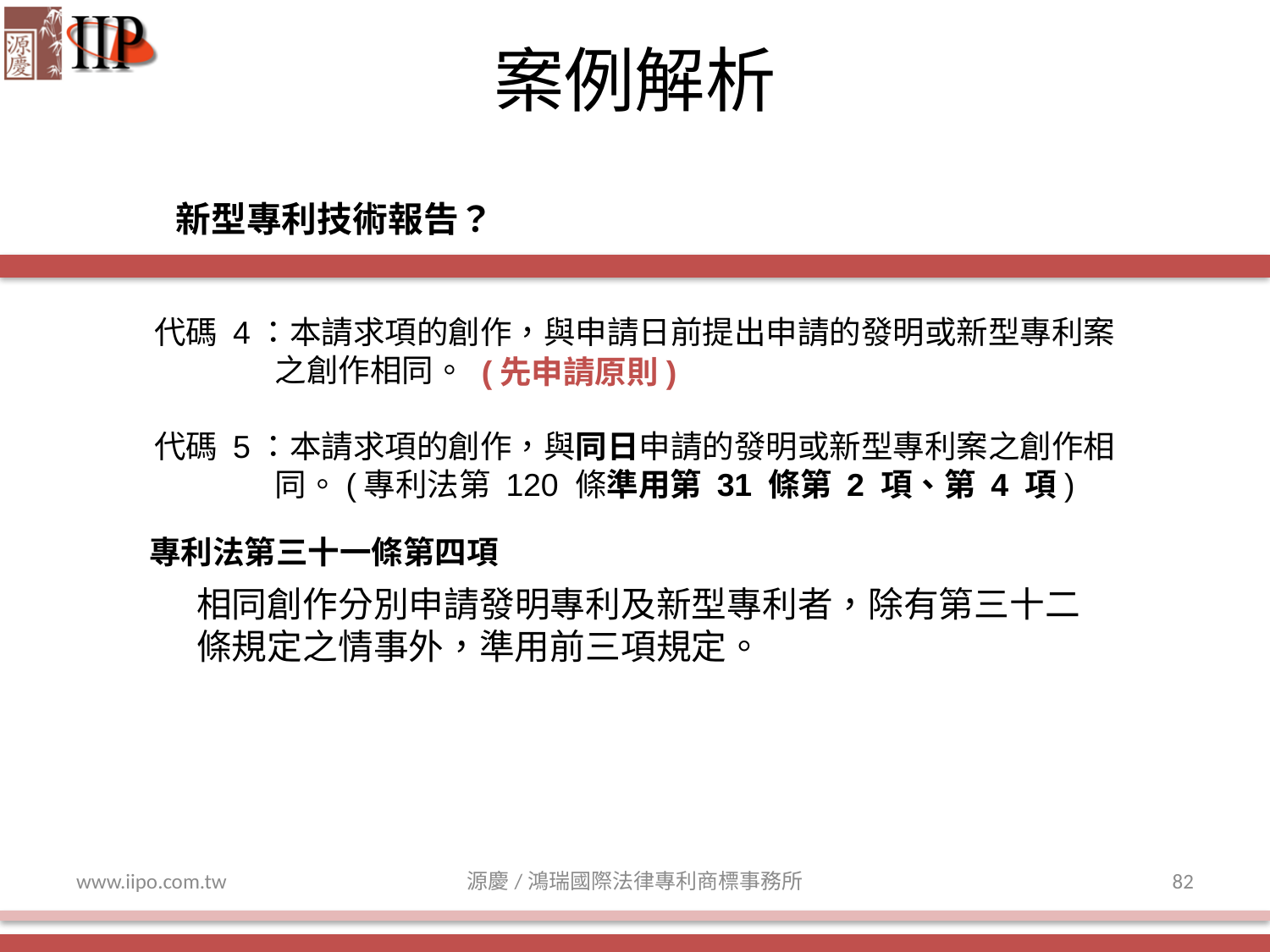

案例解析
新型專利技術報告？
代碼 4：本請求項的創作，與申請日前提出申請的發明或新型專利案
                 之創作相同。

代碼 5：本請求項的創作，與同日申請的發明或新型專利案之創作相
                 同。(專利法第 120 條準用第 31 條第 2 項、第 4 項)
(先申請原則)
專利法第三十一條第四項
相同創作分別申請發明專利及新型專利者，除有第三十二條規定之情事外，準用前三項規定。
www.iipo.com.tw
源慶/鴻瑞國際法律專利商標事務所
82